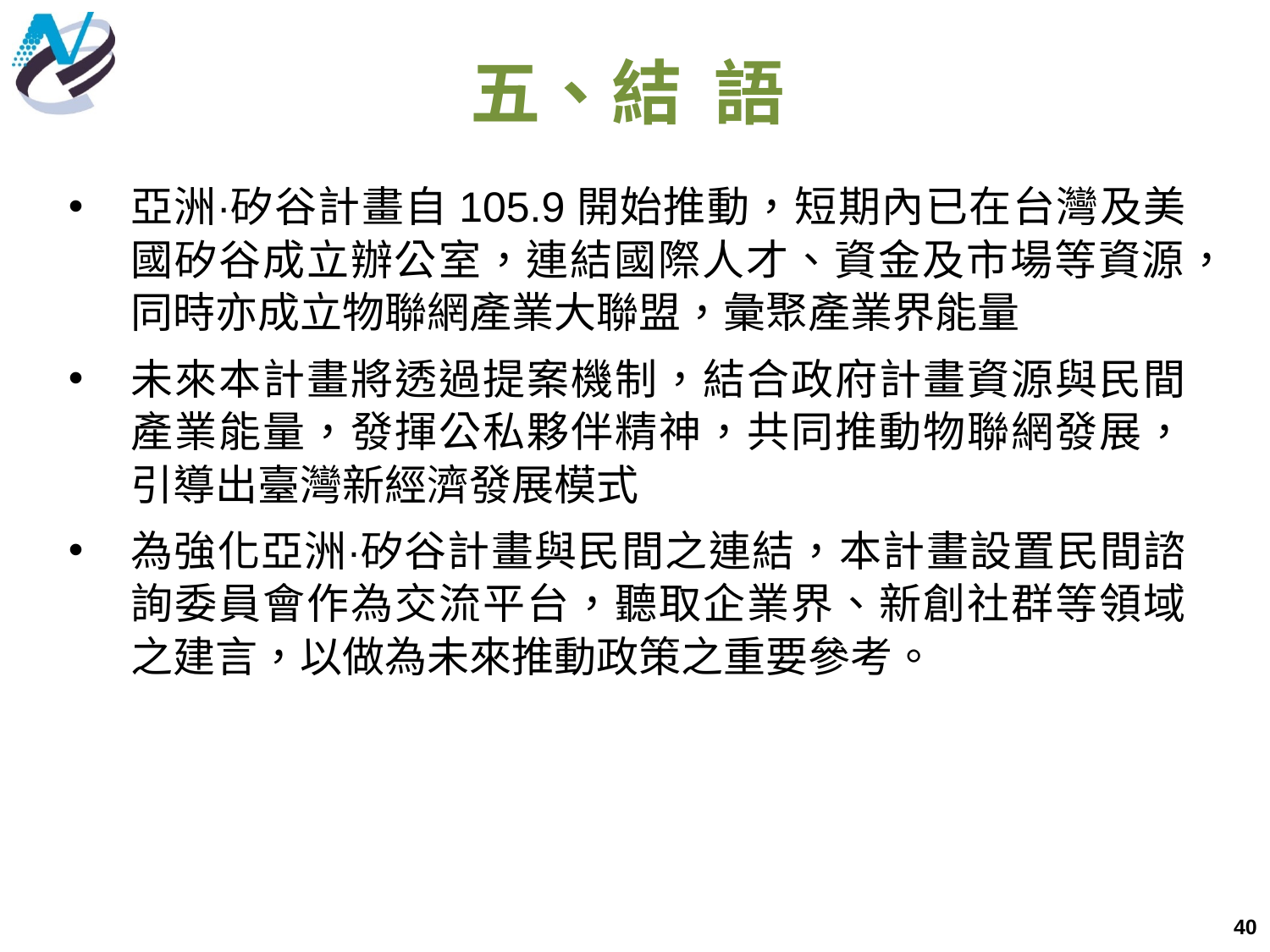

# 五、結  語
亞洲∙矽谷計畫自105.9開始推動，短期內已在台灣及美國矽谷成立辦公室，連結國際人才、資金及市場等資源，同時亦成立物聯網產業大聯盟，彙聚產業界能量
未來本計畫將透過提案機制，結合政府計畫資源與民間產業能量，發揮公私夥伴精神，共同推動物聯網發展，引導出臺灣新經濟發展模式
為強化亞洲∙矽谷計畫與民間之連結，本計畫設置民間諮詢委員會作為交流平台，聽取企業界、新創社群等領域之建言，以做為未來推動政策之重要參考。
40